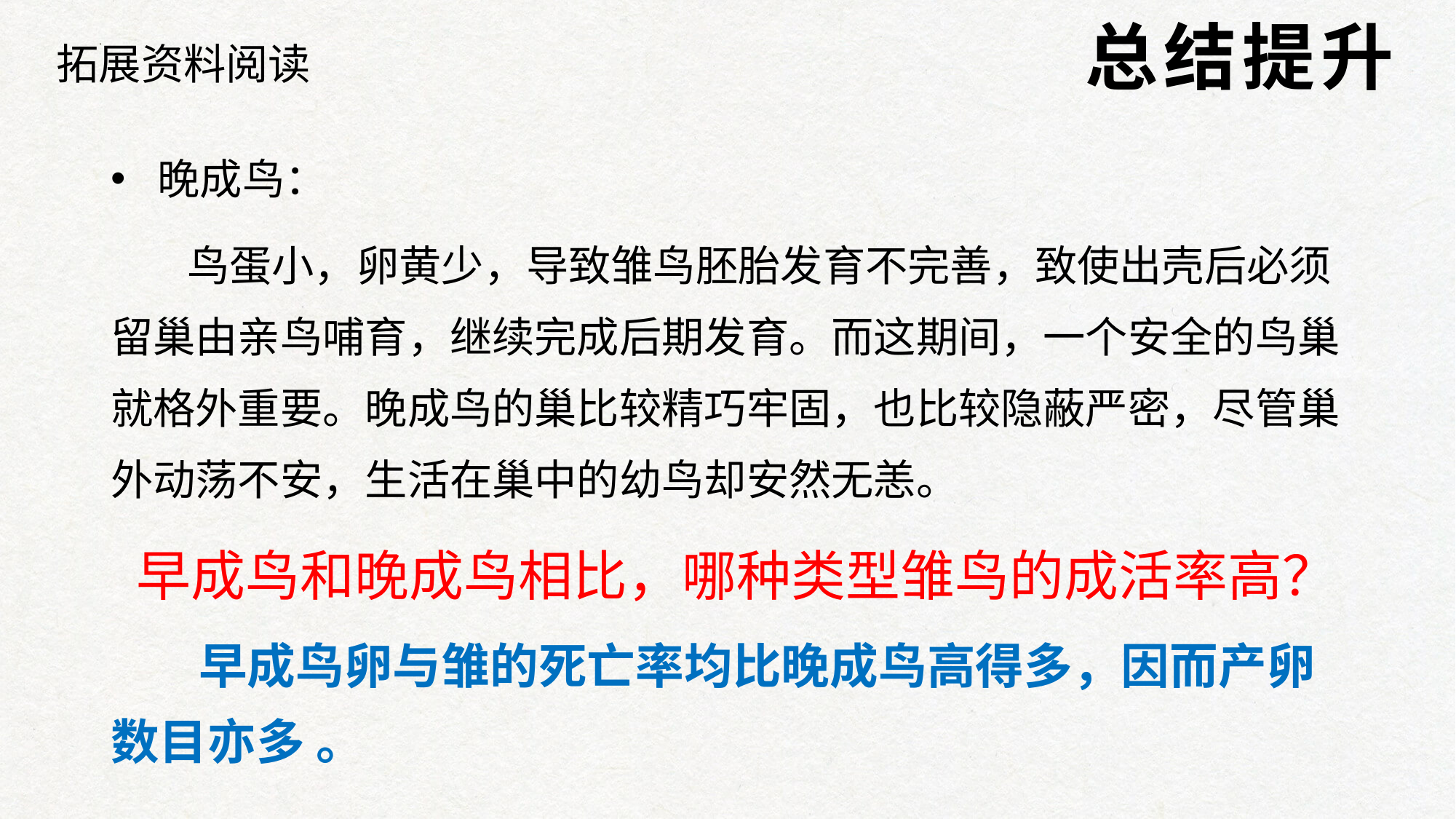

总结提升
拓展资料阅读
 晚成鸟：
       鸟蛋小，卵黄少，导致雏鸟胚胎发育不完善，致使出壳后必须留巢由亲鸟哺育，继续完成后期发育。而这期间，一个安全的鸟巢就格外重要。晚成鸟的巢比较精巧牢固，也比较隐蔽严密，尽管巢外动荡不安，生活在巢中的幼鸟却安然无恙。

早成鸟和晚成鸟相比，哪种类型雏鸟的成活率高？
       早成鸟卵与雏的死亡率均比晚成鸟高得多，因而产卵数目亦多 。